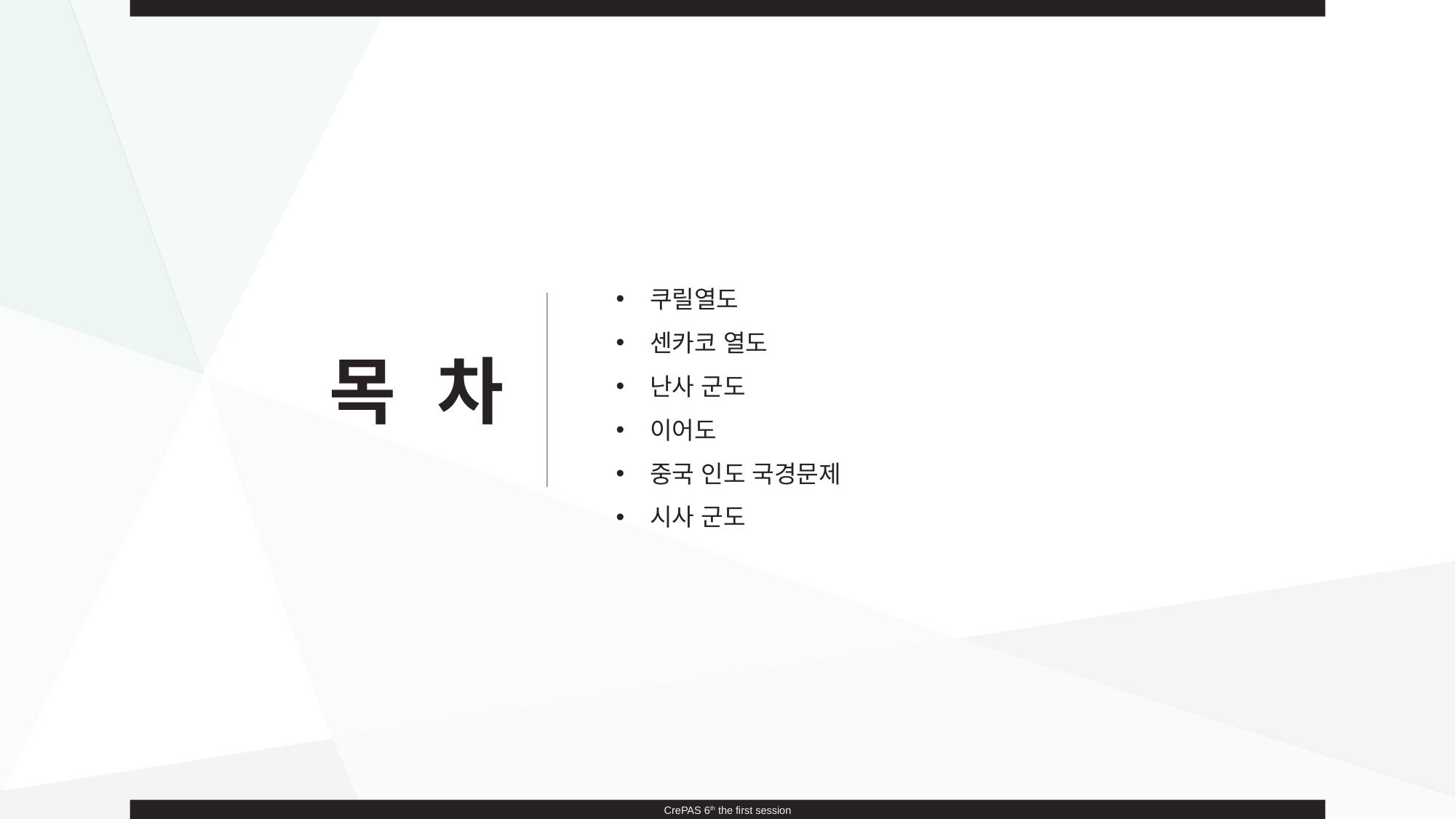

쿠릴열도
센카코 열도
난사 군도
이어도
중국 인도 국경문제
시사 군도
 목  차
CrePAS 6th the first session